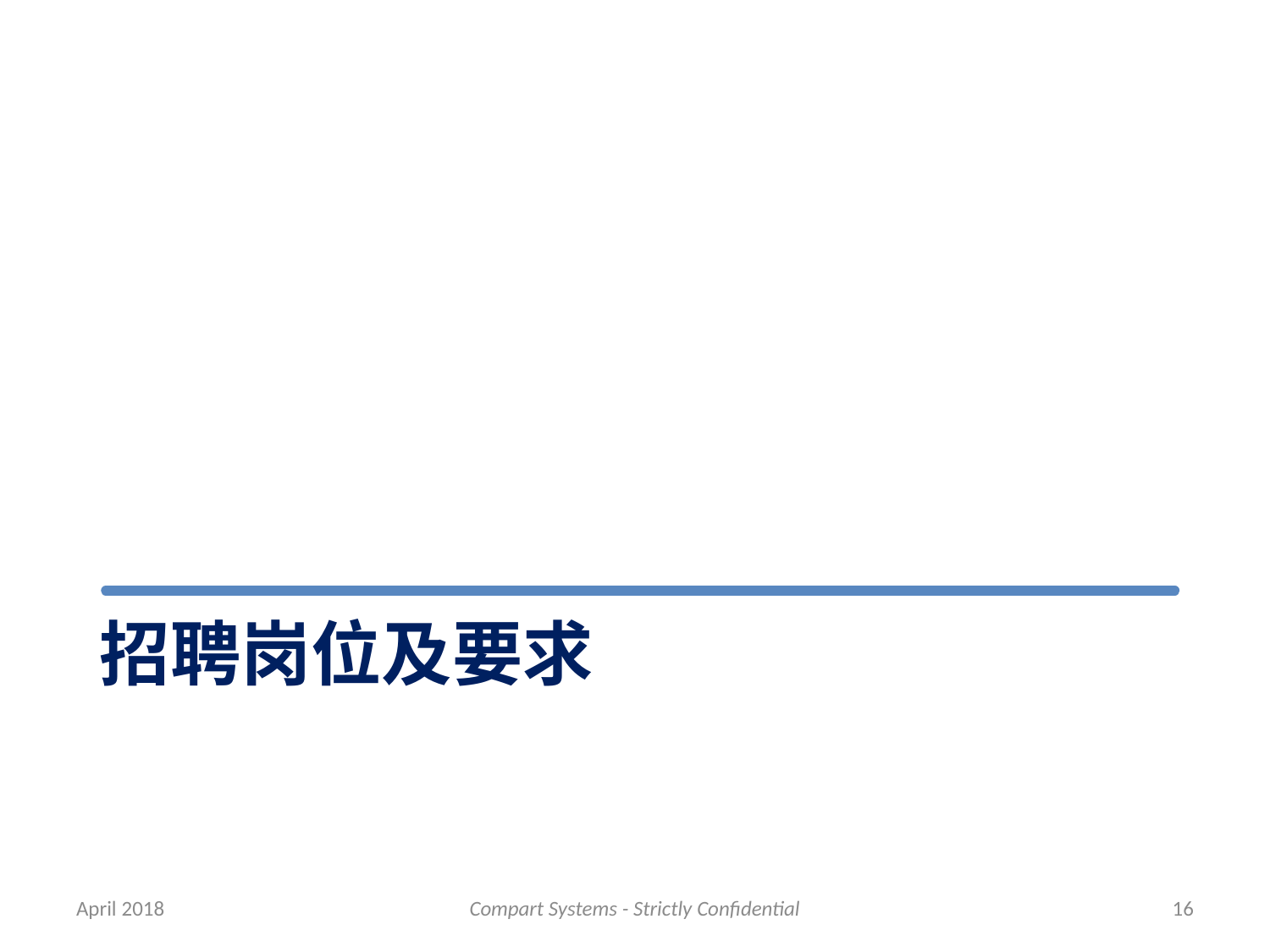

# 招聘岗位及要求
April 2018
Compart Systems - Strictly Confidential
16